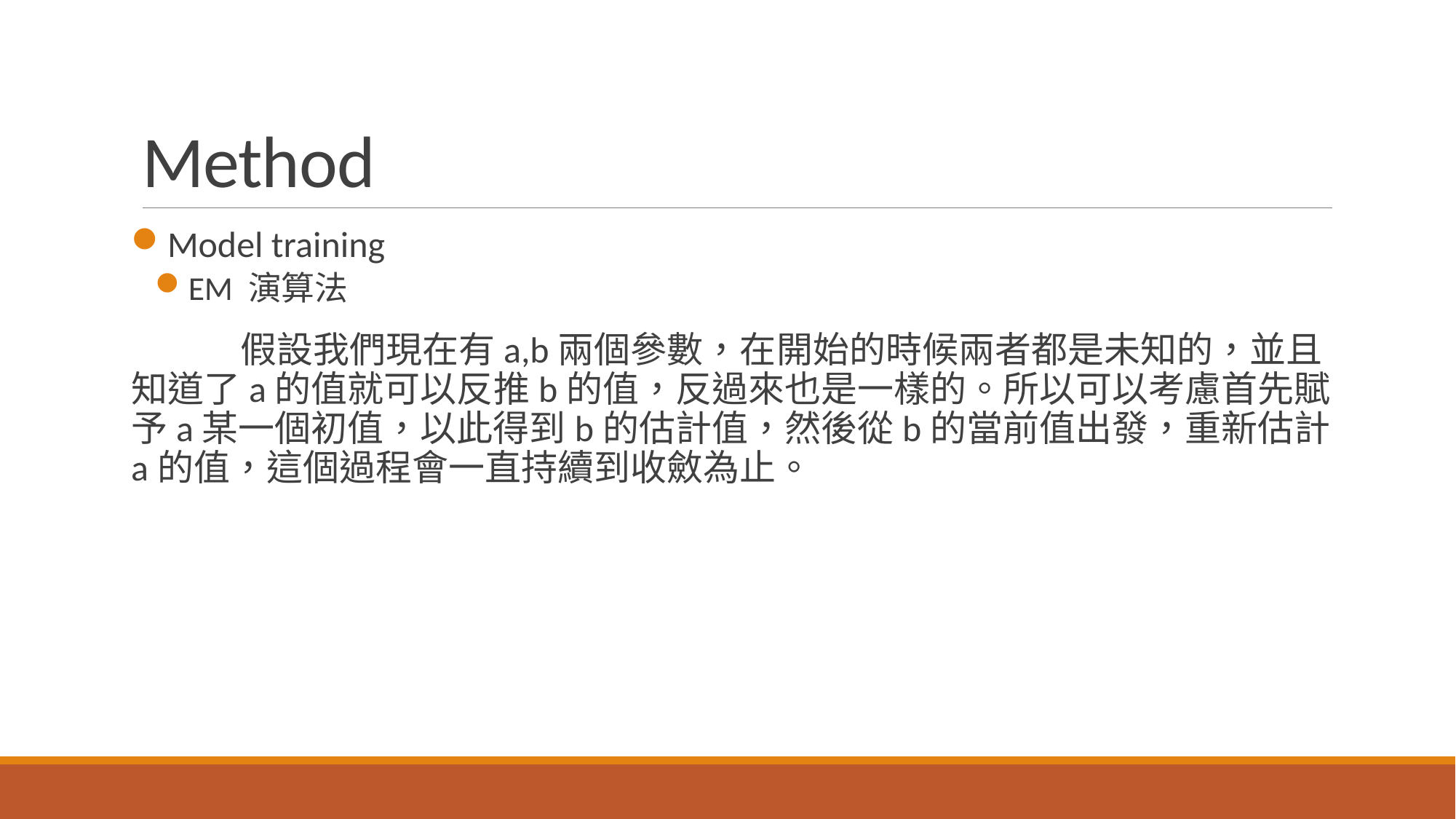

# Method
Model training
EM 演算法
	假設我們現在有a,b兩個參數，在開始的時候兩者都是未知的，並且知道了a的值就可以反推b的值，反過來也是一樣的。所以可以考慮首先賦予a某一個初值，以此得到b的估計值，然後從b的當前值出發，重新估計a的值，這個過程會一直持續到收斂為止。